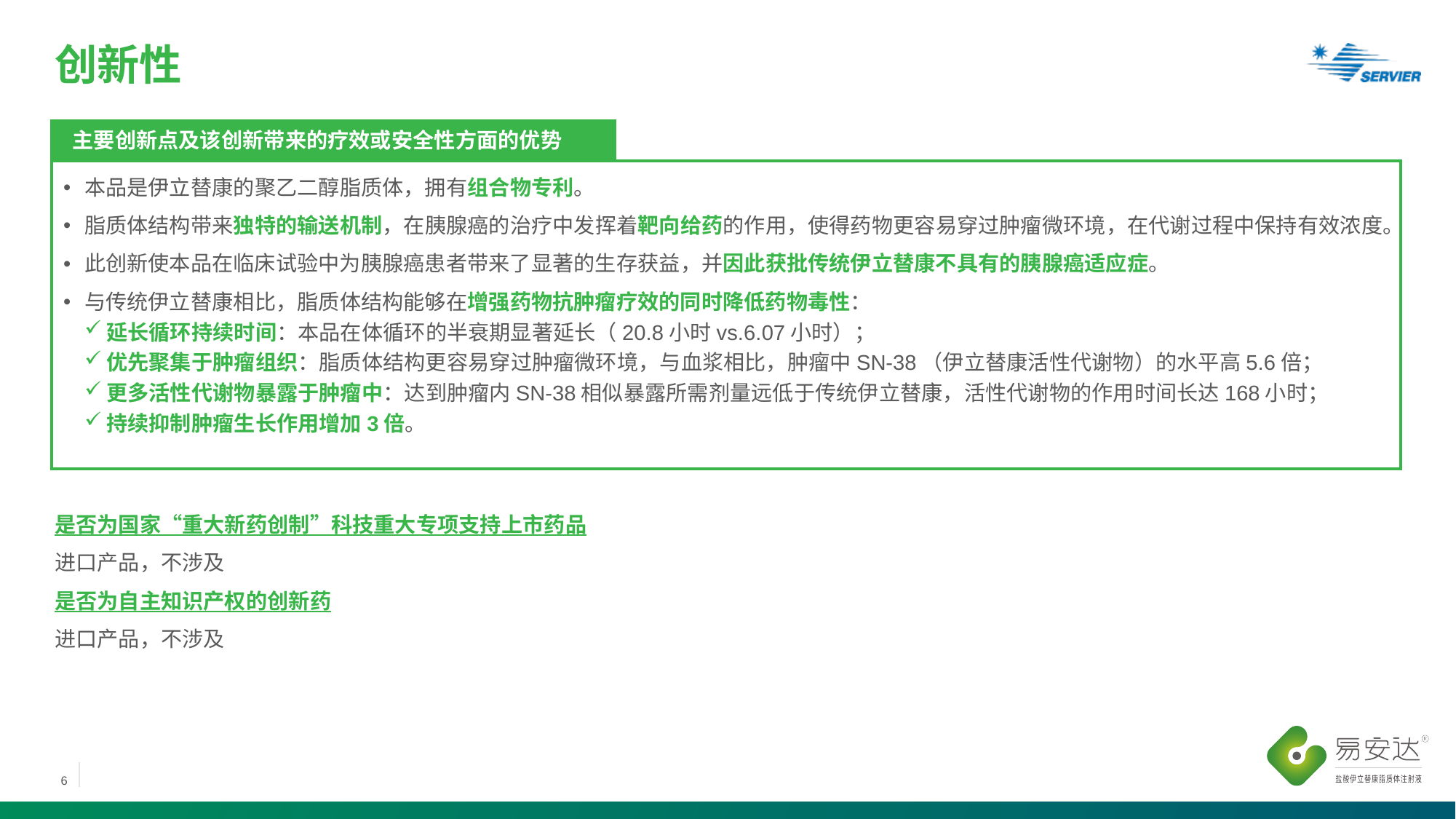

# 创新性
主要创新点及该创新带来的疗效或安全性方面的优势

本品是伊立替康的聚乙二醇脂质体，拥有组合物专利。
脂质体结构带来独特的输送机制，在胰腺癌的治疗中发挥着靶向给药的作用，使得药物更容易穿过肿瘤微环境，在代谢过程中保持有效浓度。
此创新使本品在临床试验中为胰腺癌患者带来了显著的生存获益，并因此获批传统伊立替康不具有的胰腺癌适应症。
与传统伊立替康相比，脂质体结构能够在增强药物抗肿瘤疗效的同时降低药物毒性：
延长循环持续时间：本品在体循环的半衰期显著延长（20.8小时vs.6.07小时）；
优先聚集于肿瘤组织：脂质体结构更容易穿过肿瘤微环境，与血浆相比，肿瘤中SN-38（伊立替康活性代谢物）的水平高5.6倍；
更多活性代谢物暴露于肿瘤中：达到肿瘤内SN-38相似暴露所需剂量远低于传统伊立替康，活性代谢物的作用时间长达168小时；
持续抑制肿瘤生长作用增加3倍。
是否为国家“重大新药创制”科技重大专项支持上市药品
进口产品，不涉及
是否为自主知识产权的创新药
进口产品，不涉及

6